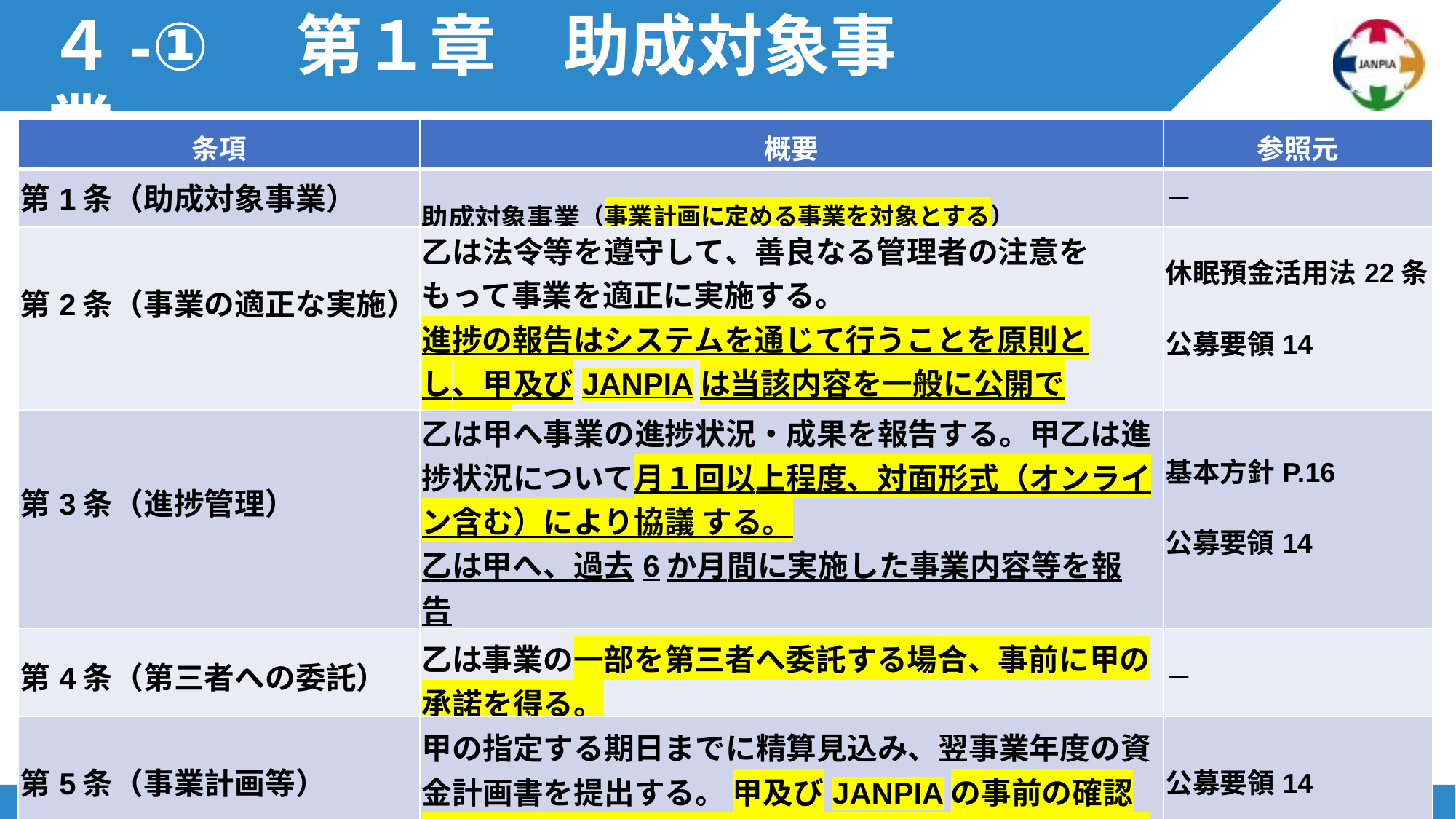

# ４-①	第１章	助成対象事業
| 条項 | 概要 | 参照元 |
| --- | --- | --- |
| 第1条（助成対象事業） | 助成対象事業（事業計画に定める事業を対象とする） | － |
| 第2条（事業の適正な実施） | 乙は法令等を遵守して、善良なる管理者の注意を もって事業を適正に実施する。 進捗の報告はシステムを通じて行うことを原則とし、甲及びJANPIAは当該内容を一般に公開できる。 | 休眠預金活用法22条 公募要領14 |
| 第3条（進捗管理） | 乙は甲へ事業の進捗状況・成果を報告する。甲乙は進 捗状況について月１回以上程度、対面形式（オンライン含む）により協議 する。 乙は甲へ、過去6か月間に実施した事業内容等を報告 する。 | 基本方針P.16 公募要領14 |
| 第4条（第三者への委託） | 乙は事業の一部を第三者へ委託する場合、事前に甲の 承諾を得る。 | － |
| 第5条（事業計画等） | 甲の指定する期日までに精算見込み、翌事業年度の資金計画書を提出する。 甲及びJANPIAの事前の確認を得て事業計画、資金計画を変更することができる。 | 公募要領14 |
7
Copy Right © JANPIA 2020